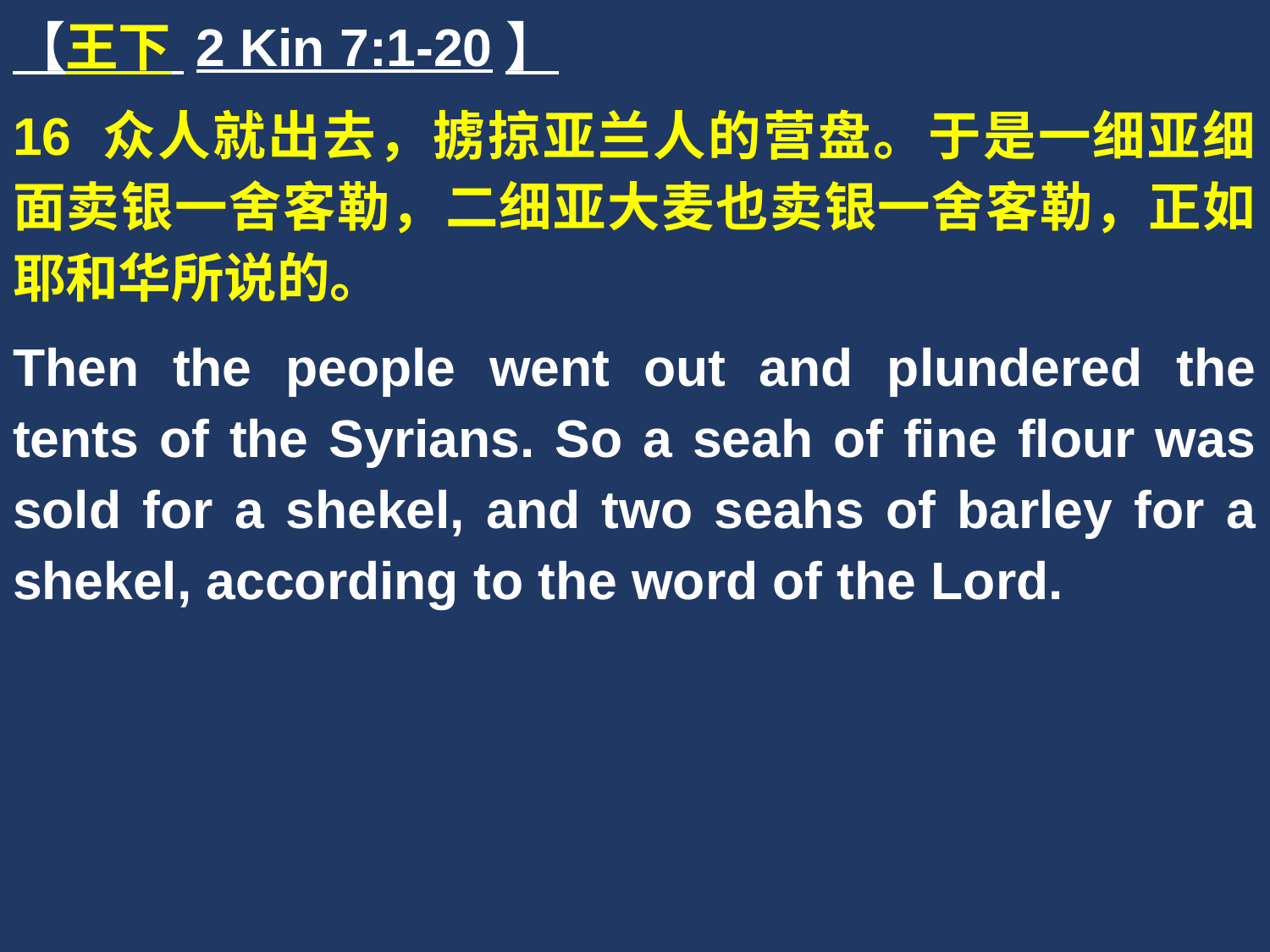

【王下 2 Kin 7:1-20】
16 众人就出去，掳掠亚兰人的营盘。于是一细亚细面卖银一舍客勒，二细亚大麦也卖银一舍客勒，正如耶和华所说的。
Then the people went out and plundered the tents of the Syrians. So a seah of fine flour was sold for a shekel, and two seahs of barley for a shekel, according to the word of the Lord.